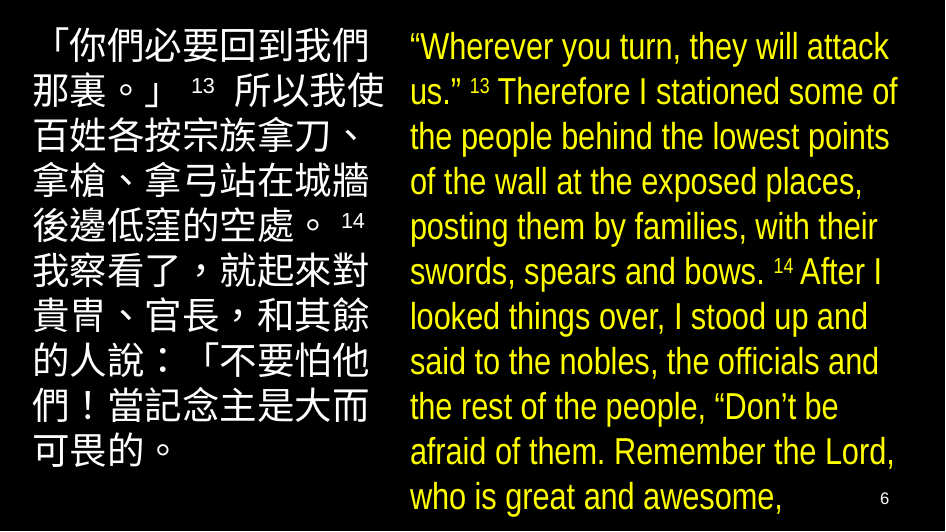

「你們必要回到我們那裏。」13 所以我使百姓各按宗族拿刀、拿槍、拿弓站在城牆後邊低窪的空處。14 我察看了，就起來對貴冑、官長，和其餘的人說：「不要怕他們！當記念主是大而可畏的。
“Wherever you turn, they will attack us.” 13 Therefore I stationed some of the people behind the lowest points of the wall at the exposed places, posting them by families, with their swords, spears and bows. 14 After I looked things over, I stood up and said to the nobles, the officials and the rest of the people, “Don’t be afraid of them. Remember the Lord, who is great and awesome,
6